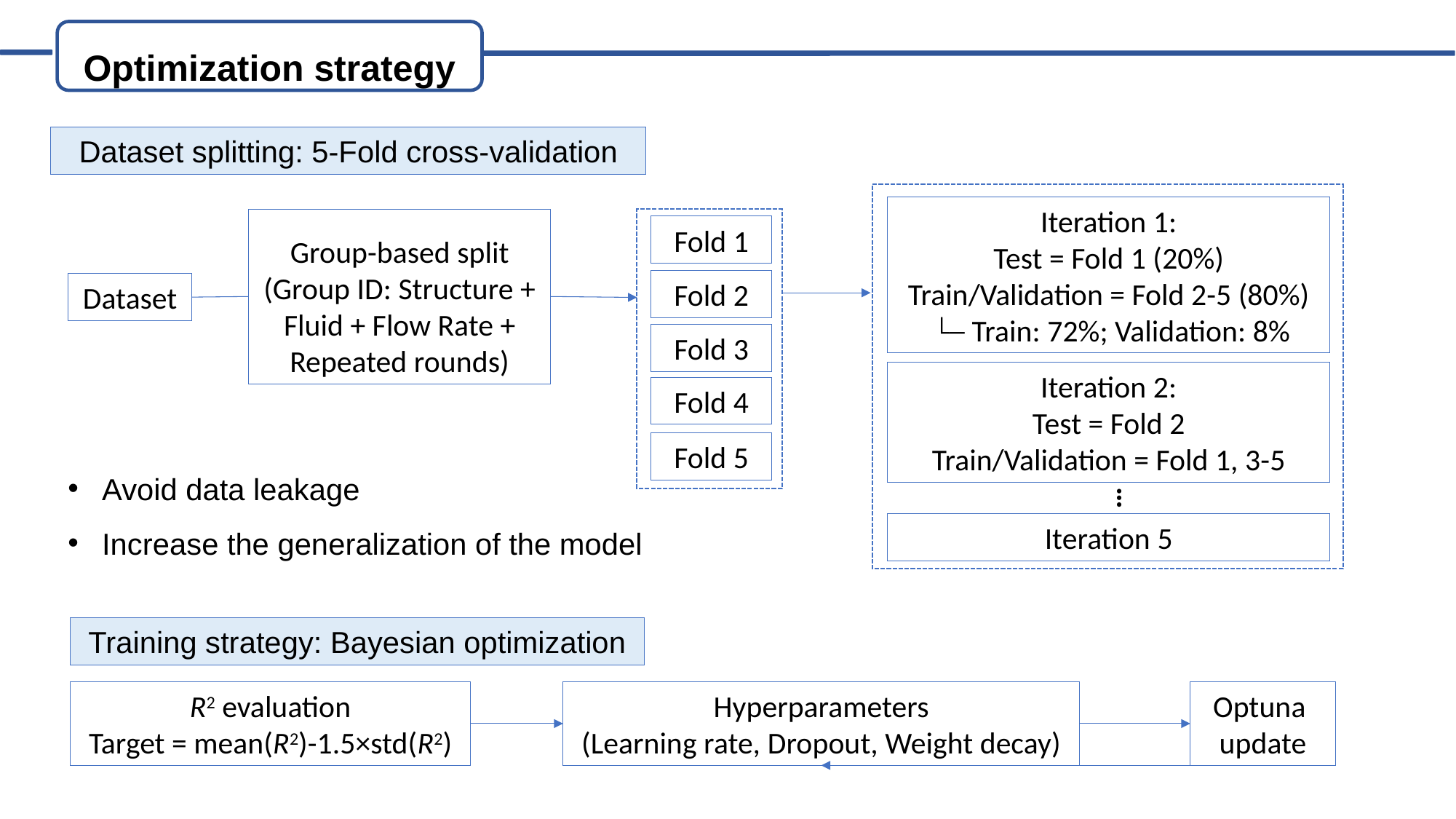

Optimization strategy

01.点击加入标题
Dataset splitting: 5-Fold cross-validation

Iteration 1:
Test = Fold 1 (20%)
Train/Validation = Fold 2-5 (80%)
 └─ Train: 72%; Validation: 8%
Iteration 2:
Test = Fold 2
Train/Validation = Fold 1, 3-5
…
Iteration 5
Group-based split
(Group ID: Structure + Fluid + Flow Rate + Repeated rounds)

Fold 1
Fold 2
Fold 3
Fold 4
Fold 5
Dataset
Avoid data leakage
Increase the generalization of the model
Training strategy: Bayesian optimization
R2 evaluation
Target = mean(R2)-1.5×std(R2)
Hyperparameters
(Learning rate, Dropout, Weight decay)
Optuna
update
Prediction result
(High Accuracy & Stability)